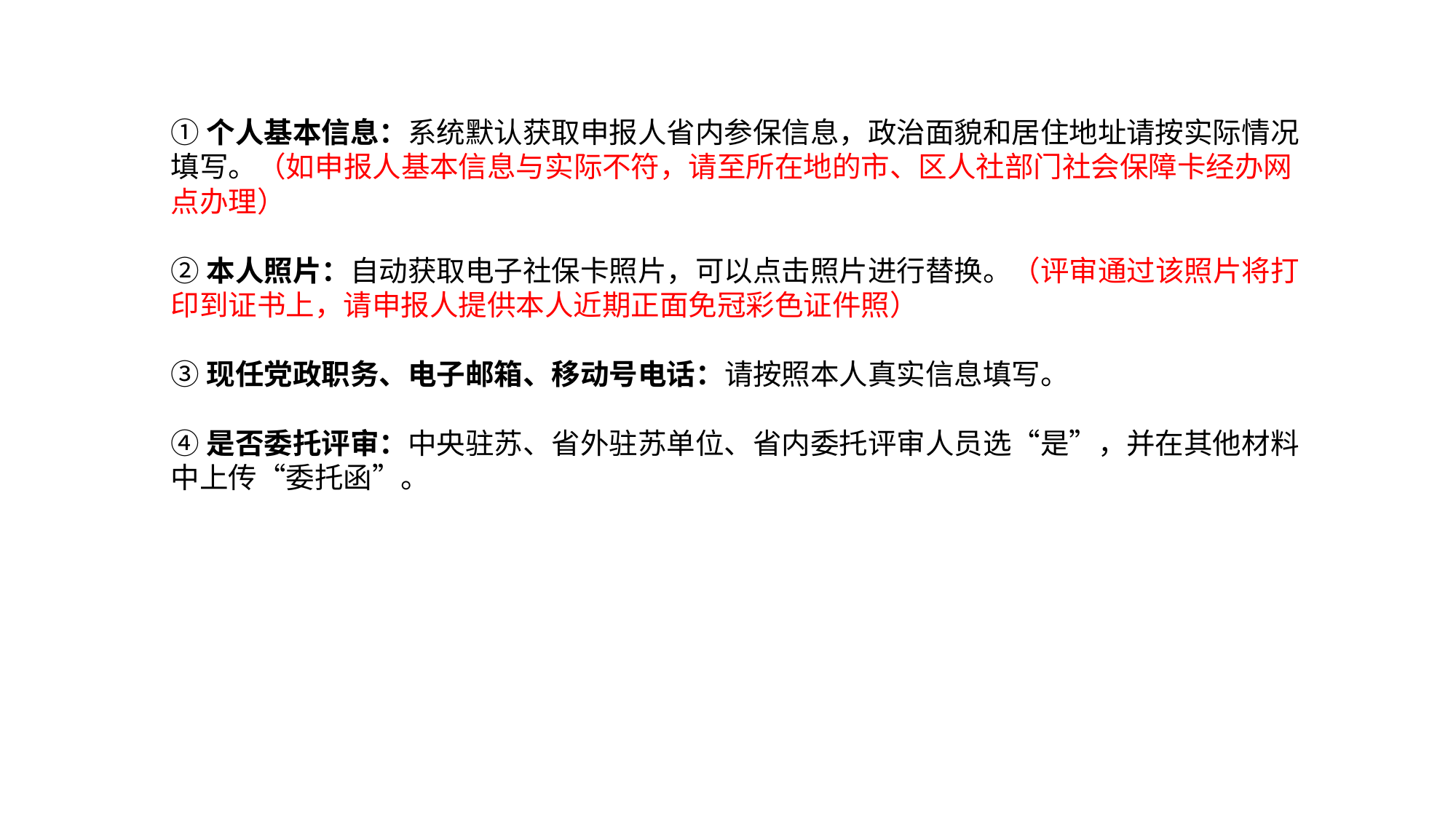

①个人基本信息：系统默认获取申报人省内参保信息，政治面貌和居住地址请按实际情况填写。（如申报人基本信息与实际不符，请至所在地的市、区人社部门社会保障卡经办网点办理）

②本人照片：自动获取电子社保卡照片，可以点击照片进行替换。（评审通过该照片将打印到证书上，请申报人提供本人近期正面免冠彩色证件照）

③现任党政职务、电子邮箱、移动号电话：请按照本人真实信息填写。

④是否委托评审：中央驻苏、省外驻苏单位、省内委托评审人员选“是”，并在其他材料中上传“委托函”。